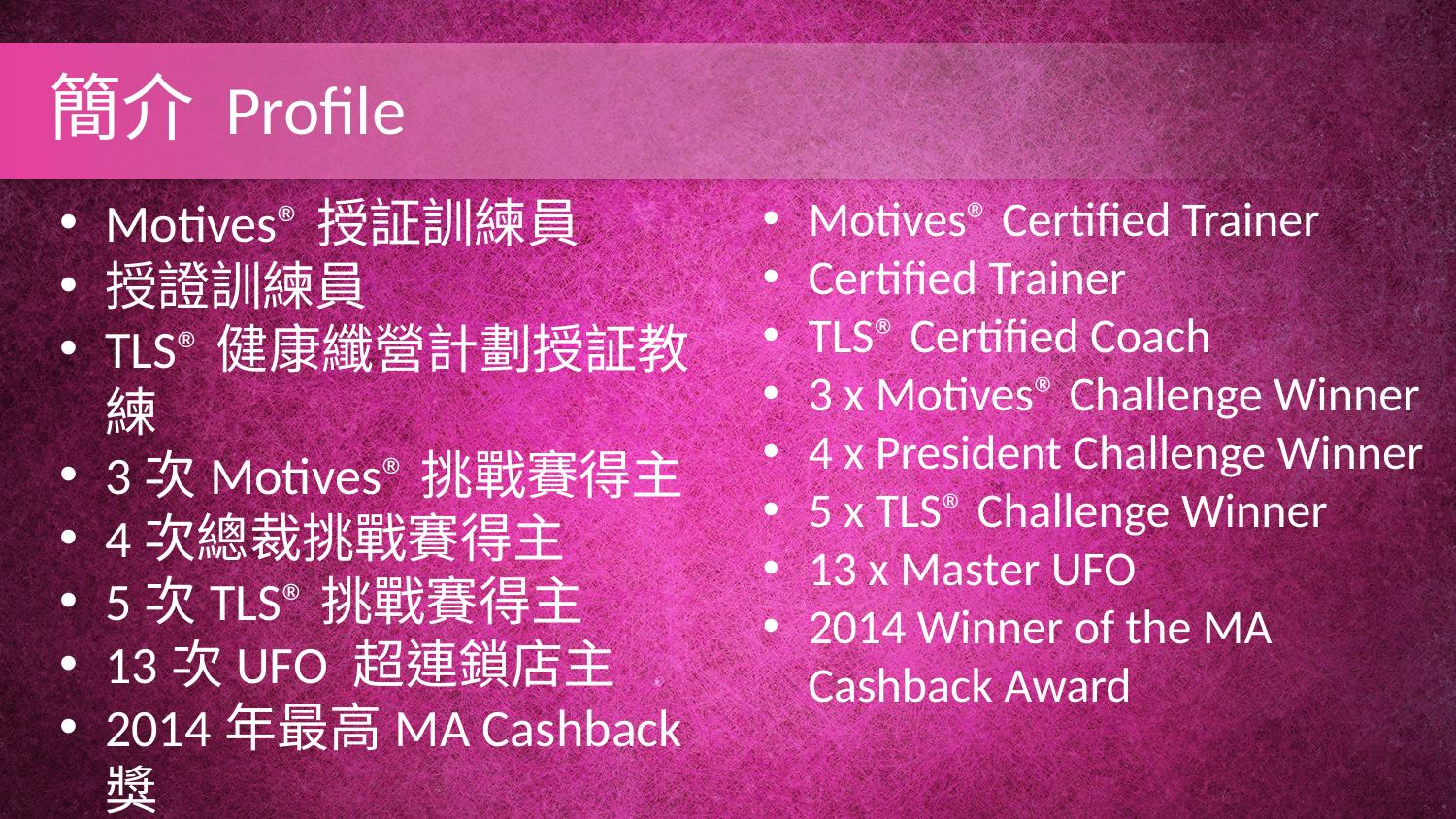

簡介 Profile

Motives®授証訓練員
授證訓練員
TLS®健康纖營計劃授証教練
3次Motives®挑戰賽得主
4次總裁挑戰賽得主
5次TLS®挑戰賽得主
13次UFO 超連鎖店主
2014年最高MA Cashback獎

Motives® Certified Trainer
Certified Trainer
TLS® Certified Coach
3 x Motives® Challenge Winner
4 x President Challenge Winner
5 x TLS® Challenge Winner
13 x Master UFO
2014 Winner of the MA Cashback Award